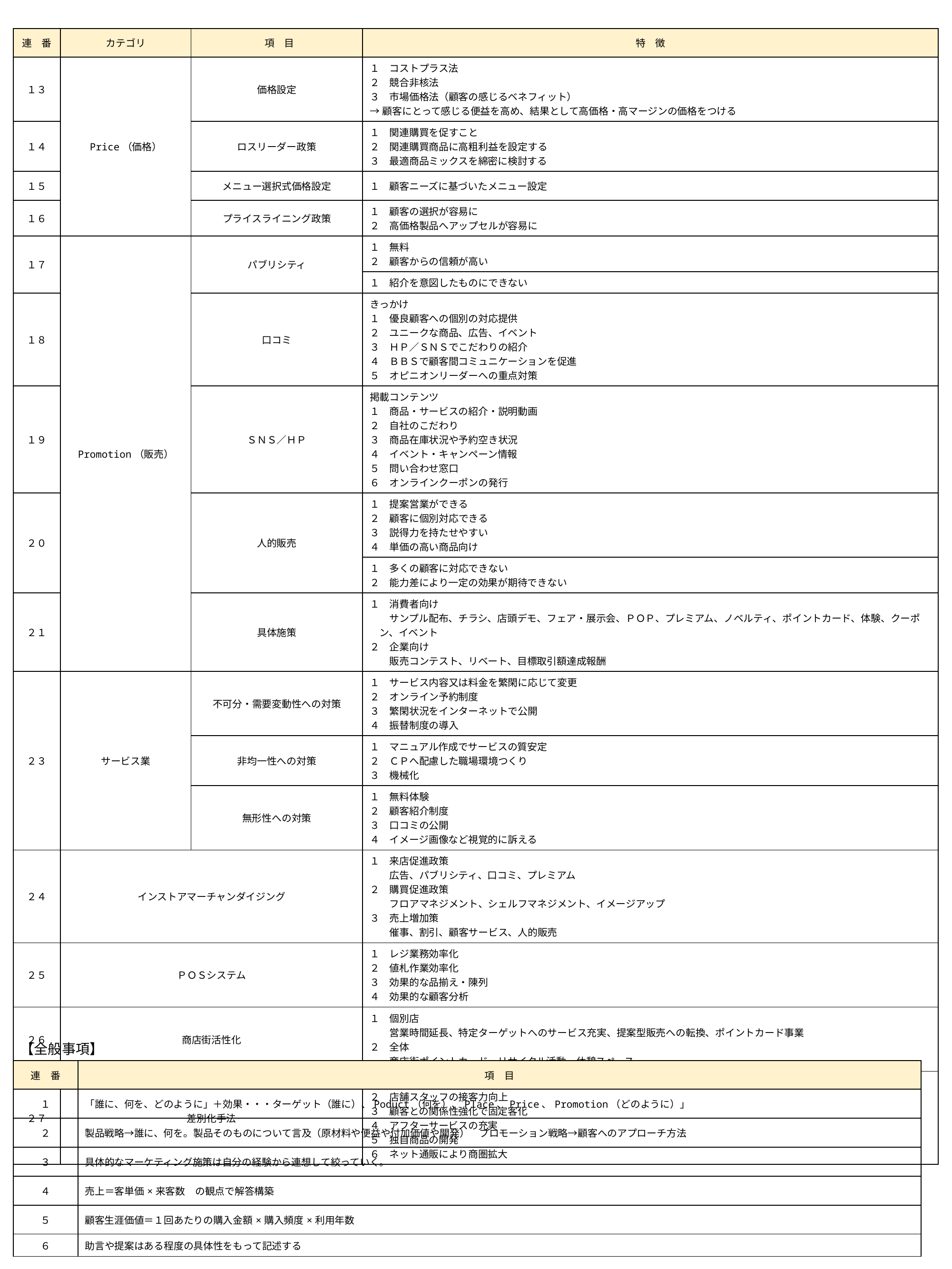

| 連　番 | カテゴリ | 項　目 | 特　徴 |
| --- | --- | --- | --- |
| １３ | Price（価格） | 価格設定 | １　コストプラス法 ２　競合非核法 ３　市場価格法（顧客の感じるベネフィット） →顧客にとって感じる便益を高め、結果として高価格・高マージンの価格をつける |
| １４ |  | ロスリーダー政策 | １　関連購買を促すこと ２　関連購買商品に高粗利益を設定する ３　最適商品ミックスを綿密に検討する |
| １５ |  | メニュー選択式価格設定 | １　顧客ニーズに基づいたメニュー設定 |
| １６ |  | プライスライニング政策 | １　顧客の選択が容易に ２　高価格製品へアップセルが容易に |
| １７ | Promotion（販売） | パブリシティ | １　無料 ２　顧客からの信頼が高い |
|  |  |  | １　紹介を意図したものにできない |
| １８ |  | 口コミ | きっかけ １　優良顧客への個別の対応提供 ２　ユニークな商品、広告、イベント ３　ＨＰ／ＳＮＳでこだわりの紹介 ４　ＢＢＳで顧客間コミュニケーションを促進 ５　オピニオンリーダーへの重点対策 |
| １９ |  | ＳＮＳ／ＨＰ | 掲載コンテンツ １　商品・サービスの紹介・説明動画 ２　自社のこだわり ３　商品在庫状況や予約空き状況 ４　イベント・キャンペーン情報 ５　問い合わせ窓口 ６　オンラインクーポンの発行 |
| ２０ |  | 人的販売 | １　提案営業ができる ２　顧客に個別対応できる ３　説得力を持たせやすい ４　単価の高い商品向け |
|  |  |  | １　多くの顧客に対応できない ２　能力差により一定の効果が期待できない |
| ２１ |  | 具体施策 | １　消費者向け 　　サンプル配布、チラシ、店頭デモ、フェア・展示会、ＰＯＰ、プレミアム、ノベルティ、ポイントカード、体験、クーポ 　ン、イベント ２　企業向け 　　販売コンテスト、リベート、目標取引額達成報酬 |
| ２３ | サービス業 | 不可分・需要変動性への対策 | １　サービス内容又は料金を繁閑に応じて変更 ２　オンライン予約制度 ３　繁閑状況をインターネットで公開 ４　振替制度の導入 |
|  |  | 非均一性への対策 | １　マニュアル作成でサービスの質安定 ２　ＣＰへ配慮した職場環境つくり ３　機械化 |
|  |  | 無形性への対策 | １　無料体験 ２　顧客紹介制度 ３　口コミの公開 ４　イメージ画像など視覚的に訴える |
| ２４ | インストアマーチャンダイジング |  | １　来店促進政策 　　広告、パブリシティ、口コミ、プレミアム ２　購買促進政策 　　フロアマネジメント、シェルフマネジメント、イメージアップ ３　売上増加策 　　催事、割引、顧客サービス、人的販売 |
| ２５ | ＰＯＳシステム |  | １　レジ業務効率化 ２　値札作業効率化 ３　効果的な品揃え・陳列 ４　効果的な顧客分析 |
| ２６ | 商店街活性化 |  | １　個別店　 　　営業時間延長、特定ターゲットへのサービス充実、提案型販売への転換、ポイントカード事業 ２　全体 　　商店街ポイントカード、リサイクル活動、休憩スペース |
| ２７ | 差別化手法 |  | １　商品カテゴリーを絞り、専門化 ２　店舗スタッフの接客力向上 ３　顧客との関係性強化で固定客化 ４　アフターサービスの充実 ５　独自商品の開発 ６　ネット通販により商圏拡大 |
【全般事項】
| 連　番 | 項　目 |
| --- | --- |
| １ | 「誰に、何を、どのように」＋効果・・・ターゲット（誰に）、Poduct（何を）、Place、Price、Promotion（どのように）」 |
| ２ | 製品戦略→誰に、何を。製品そのものについて言及（原材料や便益や付加価値や開発）　プロモーション戦略→顧客へのアプローチ方法 |
| ３ | 具体的なマーケティング施策は自分の経験から連想して絞っていく。 |
| ４ | 売上＝客単価×来客数　の観点で解答構築 |
| ５ | 顧客生涯価値＝１回あたりの購入金額×購入頻度×利用年数 |
| ６ | 助言や提案はある程度の具体性をもって記述する |